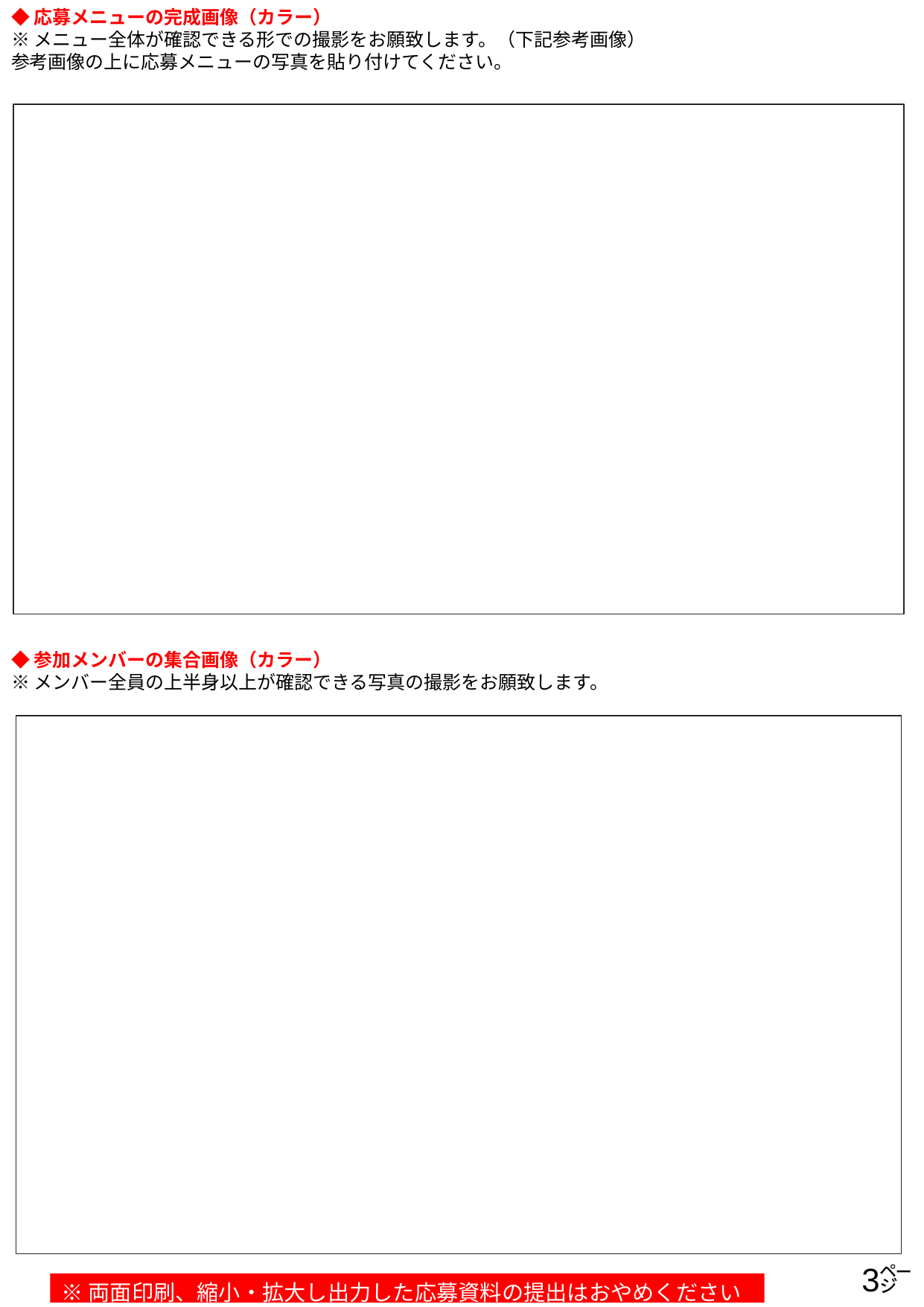

◆応募メニューの完成画像（カラー）
※メニュー全体が確認できる形での撮影をお願致します。（下記参考画像）
参考画像の上に応募メニューの写真を貼り付けてください。

◆参加メンバーの集合画像（カラー）
※メンバー全員の上半身以上が確認できる写真の撮影をお願致します。

3㌻
※両面印刷、縮小・拡大し出力した応募資料の提出はおやめください